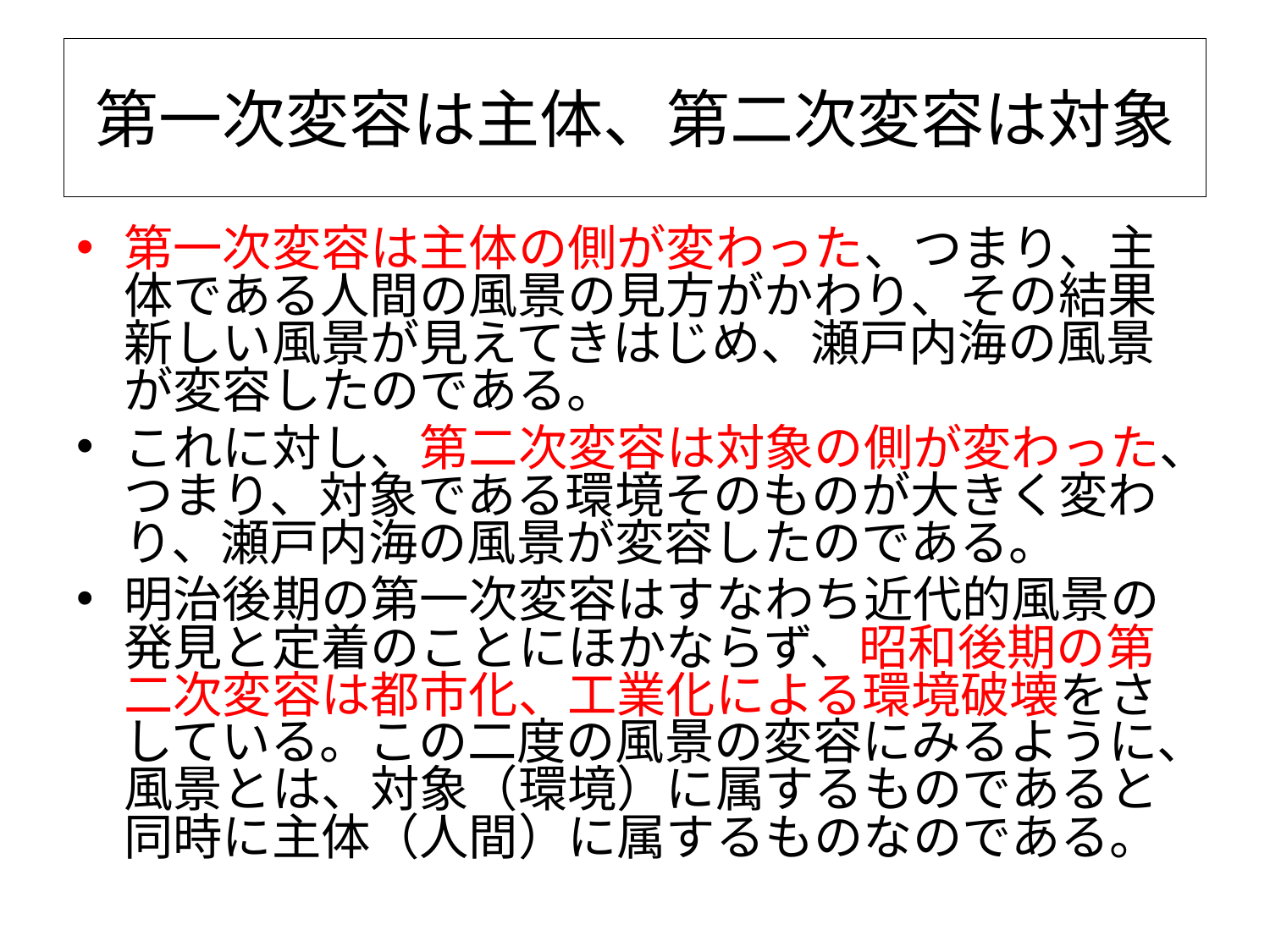

# 第一次変容は主体、第二次変容は対象
第一次変容は主体の側が変わった、つまり、主体である人間の風景の見方がかわり、その結果新しい風景が見えてきはじめ、瀬戸内海の風景が変容したのである。
これに対し、第二次変容は対象の側が変わった、つまり、対象である環境そのものが大きく変わり、瀬戸内海の風景が変容したのである。
明治後期の第一次変容はすなわち近代的風景の発見と定着のことにほかならず、昭和後期の第二次変容は都市化、工業化による環境破壊をさしている。この二度の風景の変容にみるように、風景とは、対象（環境）に属するものであると同時に主体（人間）に属するものなのである。